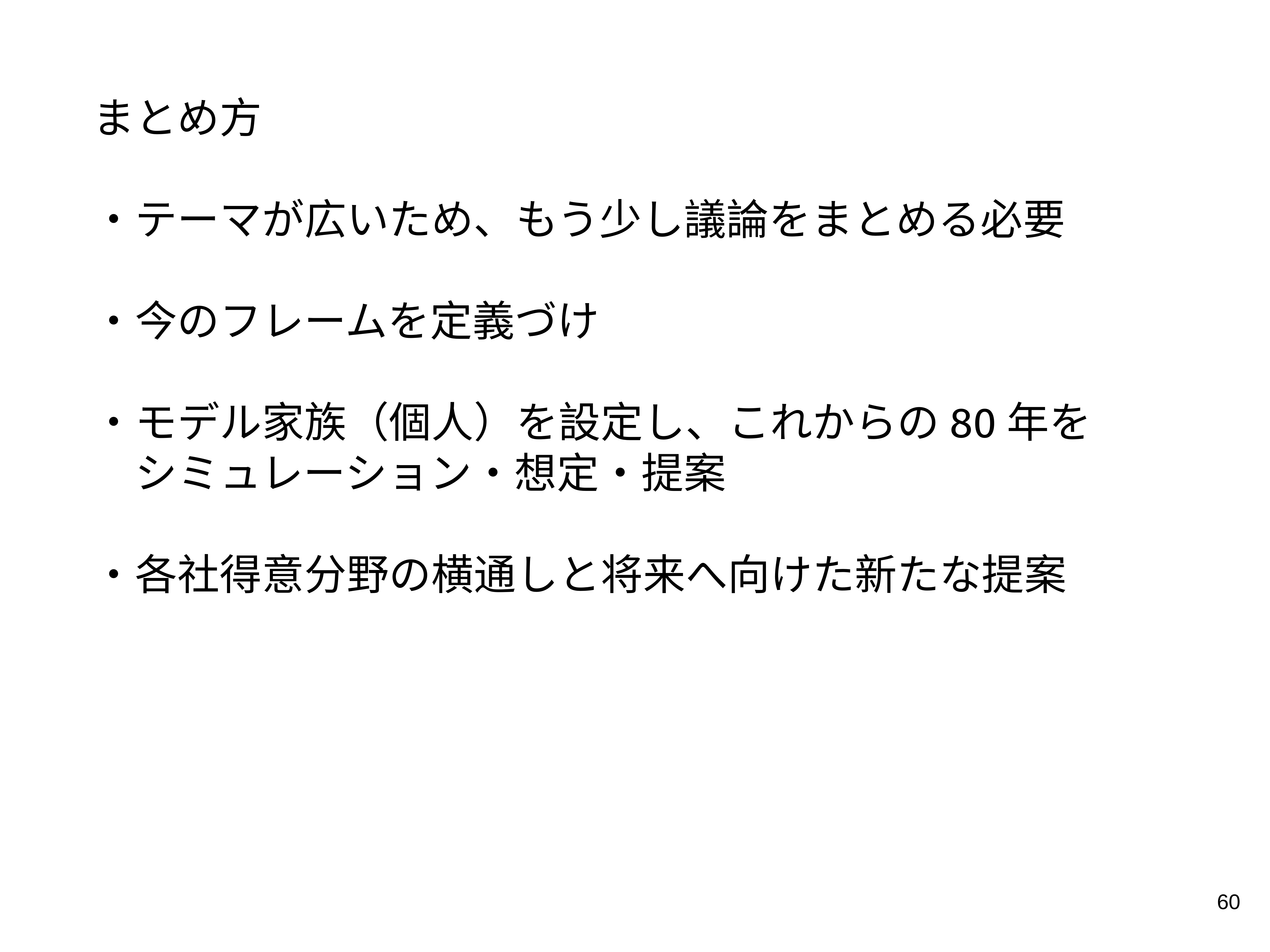

まとめ方

・テーマが広いため、もう少し議論をまとめる必要

・今のフレームを定義づけ

・モデル家族（個人）を設定し、これからの80年を
　シミュレーション・想定・提案

・各社得意分野の横通しと将来へ向けた新たな提案

60